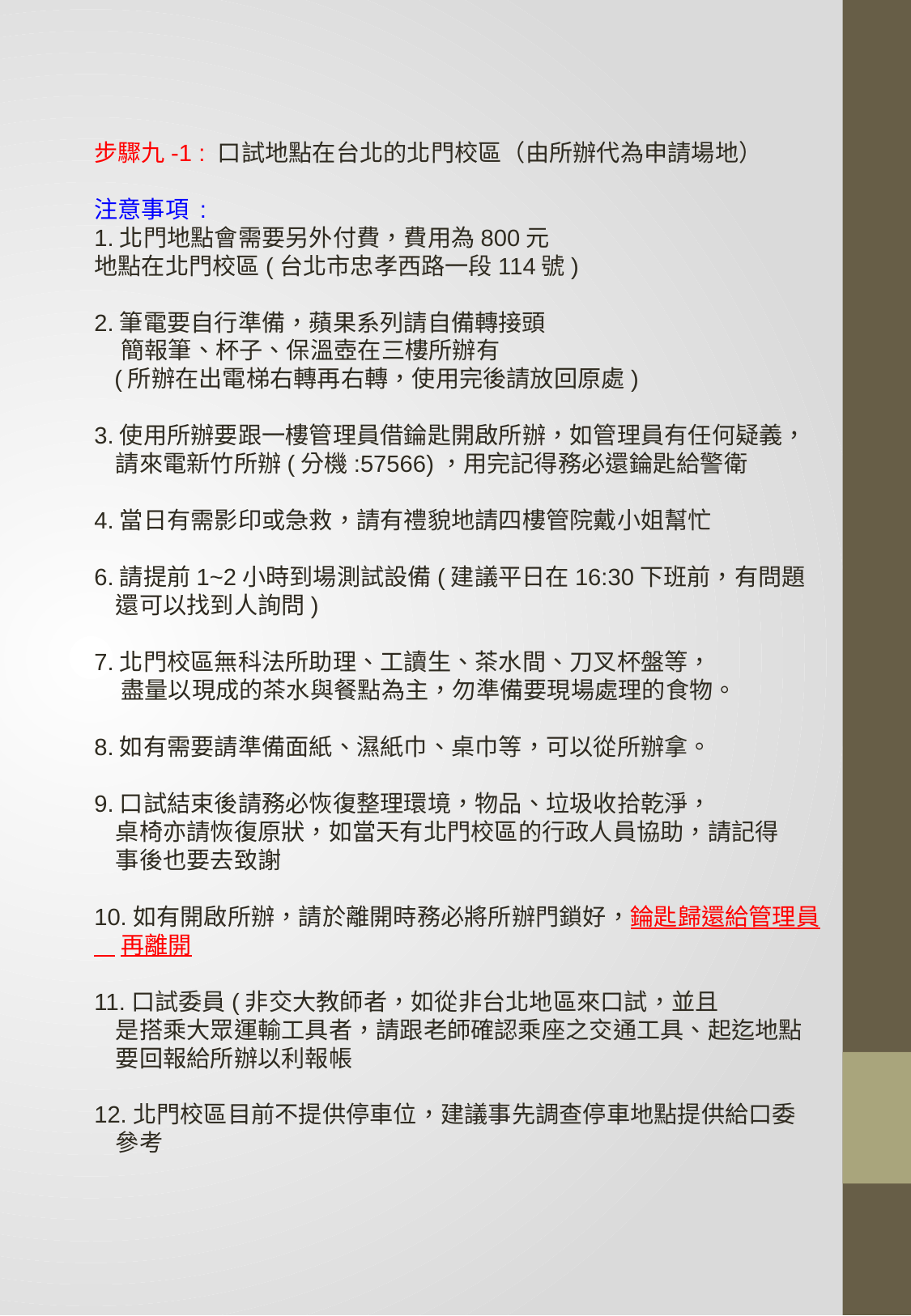

步驟九-1 : 口試地點在台北的北門校區（由所辦代為申請場地）

注意事項 :
1.北門地點會需要另外付費，費用為800元
地點在北門校區(台北市忠孝西路一段114號)

2.筆電要自行準備，蘋果系列請自備轉接頭
    簡報筆、杯子、保溫壺在三樓所辦有
   (所辦在出電梯右轉再右轉，使用完後請放回原處)

3.使用所辦要跟一樓管理員借錀匙開啟所辦，如管理員有任何疑義，
   請來電新竹所辦(分機:57566)，用完記得務必還錀匙給警衛

4.當日有需影印或急救，請有禮貌地請四樓管院戴小姐幫忙

6.請提前1~2小時到場測試設備(建議平日在16:30下班前，有問題
   還可以找到人詢問)

7.北門校區無科法所助理、工讀生、茶水間、刀叉杯盤等，
    盡量以現成的茶水與餐點為主，勿準備要現場處理的食物。

8.如有需要請準備面紙、濕紙巾、桌巾等，可以從所辦拿。

9.口試結束後請務必恢復整理環境，物品、垃圾收拾乾淨，
   桌椅亦請恢復原狀，如當天有北門校區的行政人員協助，請記得
   事後也要去致謝

10.如有開啟所辦，請於離開時務必將所辦門鎖好，錀匙歸還給管理員
    再離開

11.口試委員(非交大教師者，如從非台北地區來口試，並且
   是搭乘大眾運輸工具者，請跟老師確認乘座之交通工具、起迄地點
   要回報給所辦以利報帳

12.北門校區目前不提供停車位，建議事先調查停車地點提供給口委
   參考